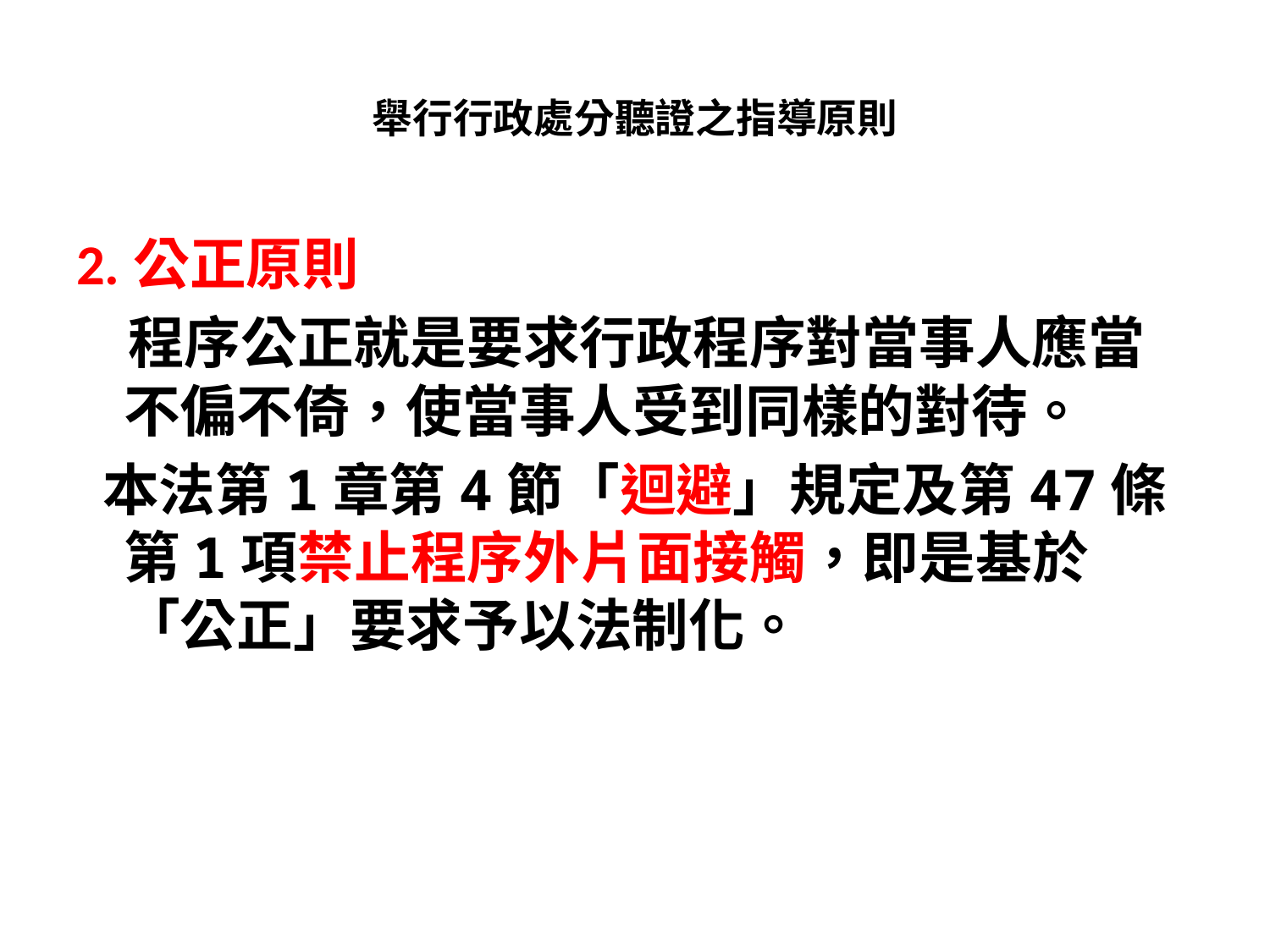

# 舉行行政處分聽證之指導原則
2.公正原則
   程序公正就是要求行政程序對當事人應當不偏不倚，使當事人受到同樣的對待。
 本法第1章第4節「迴避」規定及第47條第1項禁止程序外片面接觸，即是基於「公正」要求予以法制化。